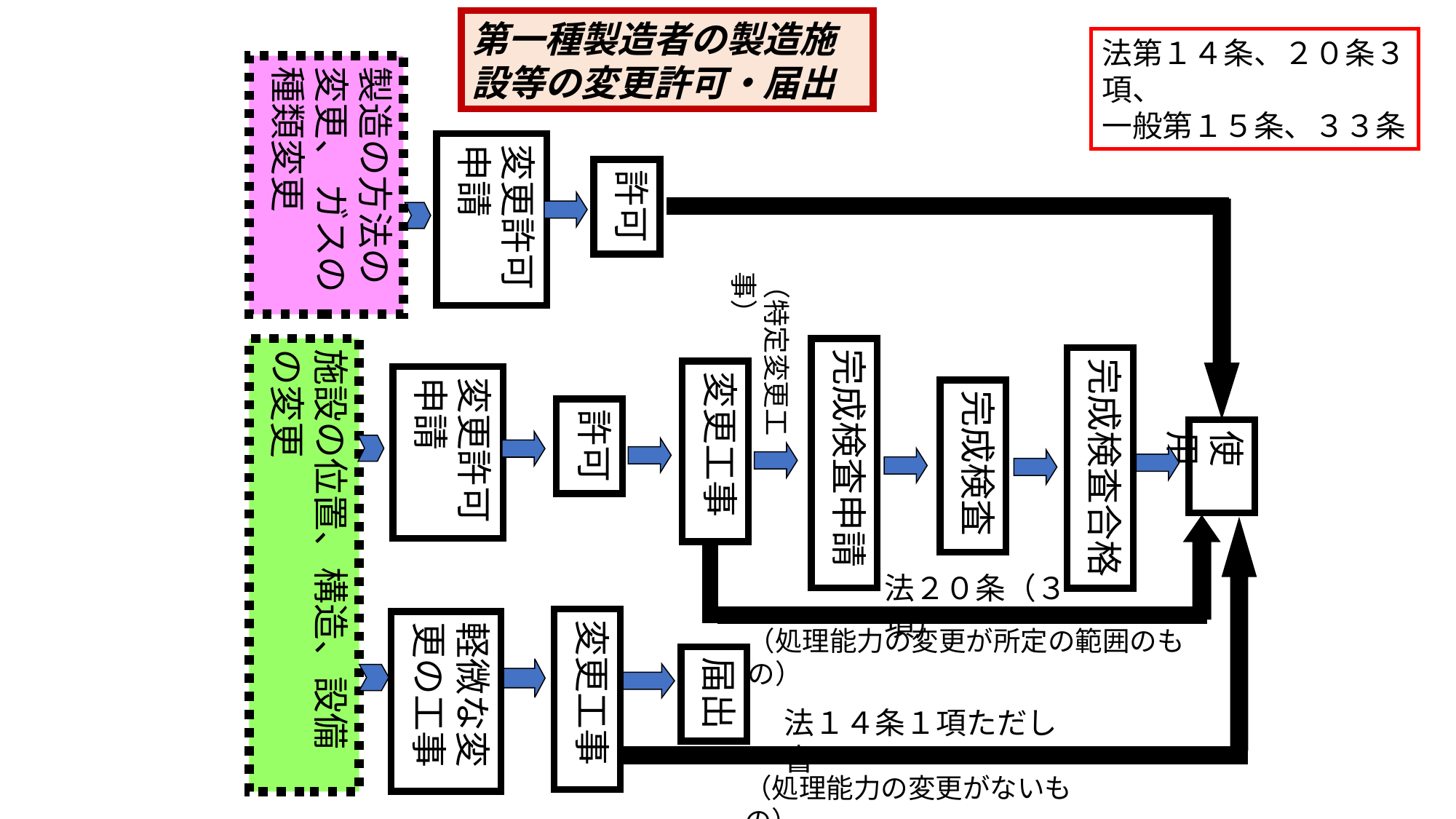

第一種製造者の製造施設等の変更許可・届出
法第１４条、２０条３項、
一般第１５条、３３条
製造の方法の  変更、 ガスの種類変更
変更許可申請
許可

（特定変更工事）
施設の位置、構造、設備の変更
完成検査申請
完成検査合格
変更工事
変更許可申請
完成検査
許可
使用

法２０条（３項）

変更工事
軽微な変更の工事
（処理能力の変更が所定の範囲のもの）
届出

法１４条１項ただし書

（処理能力の変更がないもの）